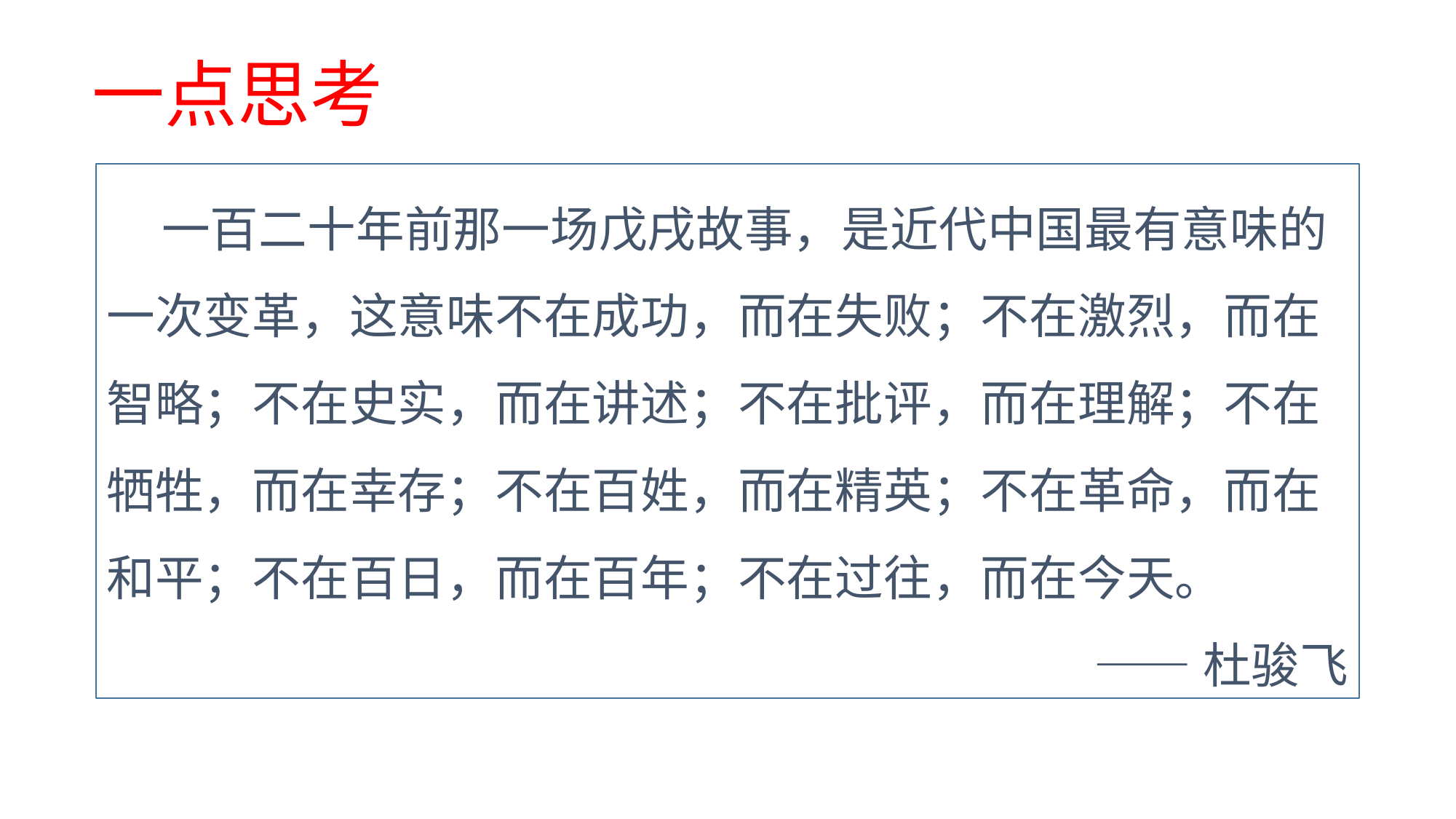

一点思考
    一百二十年前那一场戊戌故事，是近代中国最有意味的一次变革，这意味不在成功，而在失败；不在激烈，而在智略；不在史实，而在讲述；不在批评，而在理解；不在牺牲，而在幸存；不在百姓，而在精英；不在革命，而在和平；不在百日，而在百年；不在过往，而在今天。
——杜骏飞